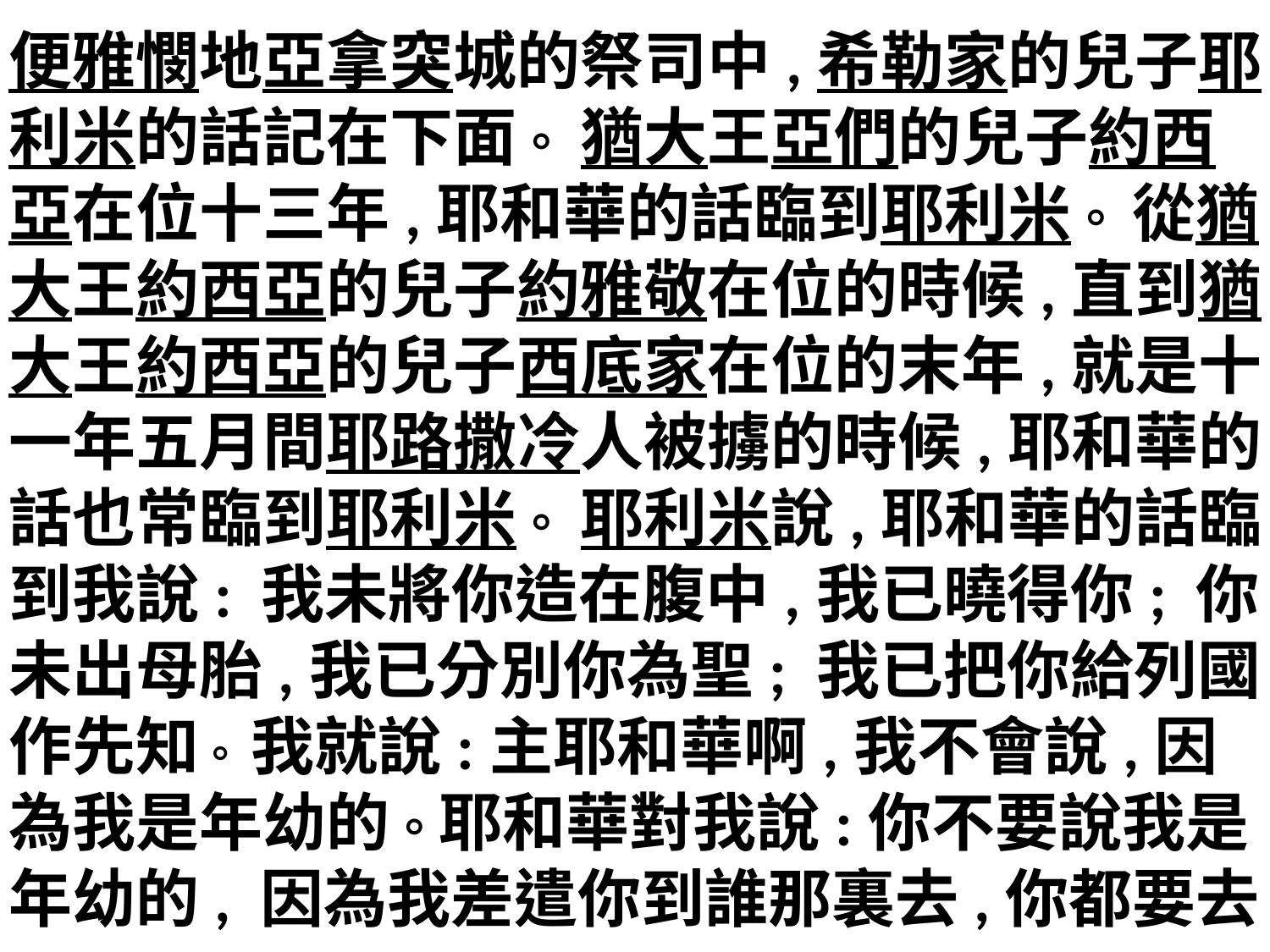

便雅憫地亞拿突城的祭司中,希勒家的兒子耶利米的話記在下面。 猶大王亞們的兒子約西亞在位十三年,耶和華的話臨到耶利米。 從猶大王約西亞的兒子約雅敬在位的時候,直到猶大王約西亞的兒子西底家在位的末年,就是十一年五月間耶路撒冷人被擄的時候,耶和華的話也常臨到耶利米。 耶利米說,耶和華的話臨到我說: 我未將你造在腹中,我已曉得你; 你未出母胎,我已分別你為聖; 我已把你給列國作先知。 我就說:主耶和華啊,我不會說,因為我是年幼的。耶和華對我說:你不要說我是年幼的, 因為我差遣你到誰那裏去,你都要去;